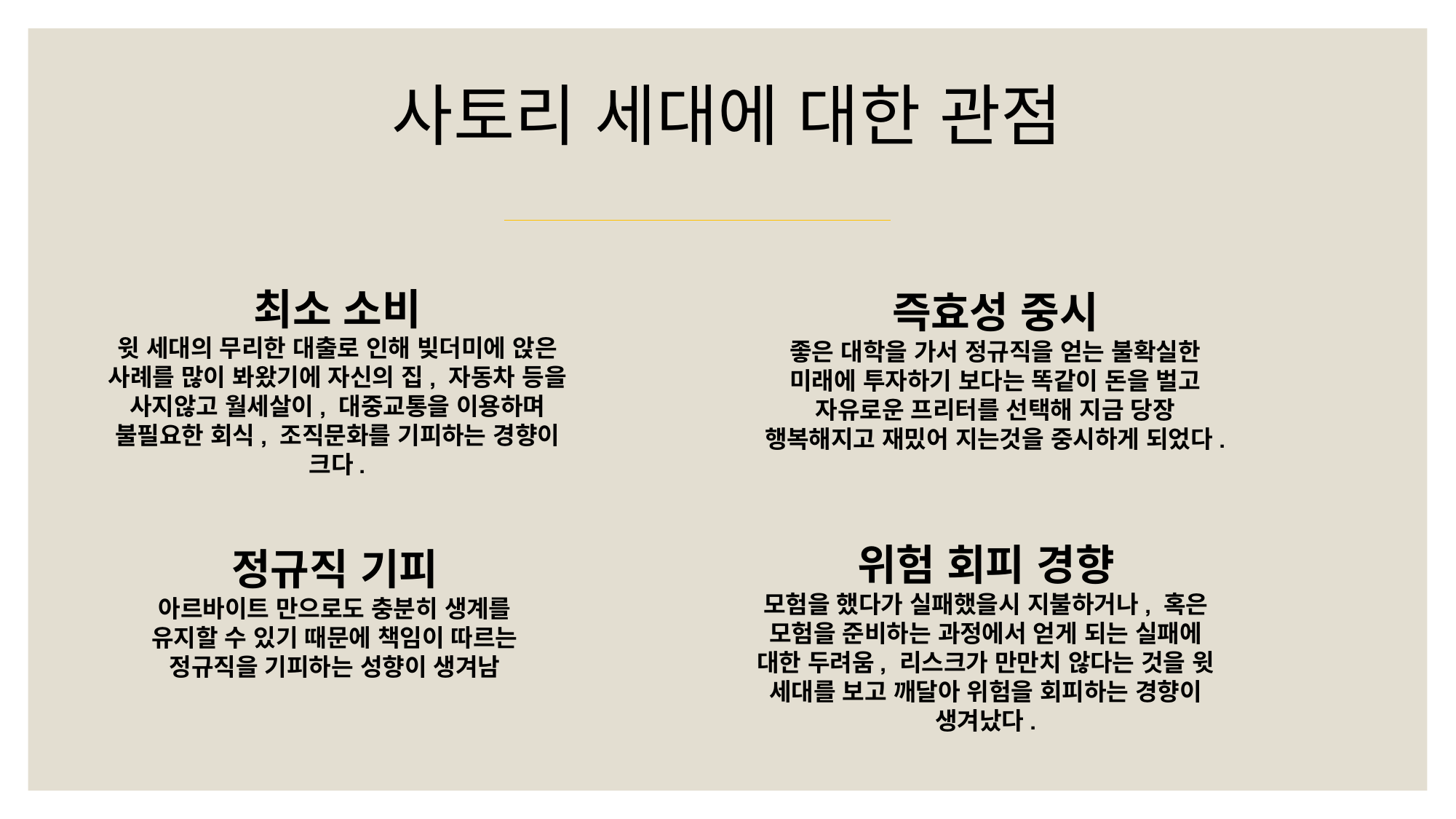

사토리 세대에 대한 관점
최소 소비
윗 세대의 무리한 대출로 인해 빚더미에 앉은 사례를 많이 봐왔기에 자신의 집, 자동차 등을 사지않고 월세살이, 대중교통을 이용하며 불필요한 회식, 조직문화를 기피하는 경향이 크다.

즉효성 중시
좋은 대학을 가서 정규직을 얻는 불확실한 미래에 투자하기 보다는 똑같이 돈을 벌고 자유로운 프리터를 선택해 지금 당장 행복해지고 재밌어 지는것을 중시하게 되었다.
위험 회피 경향
모험을 했다가 실패했을시 지불하거나, 혹은 모험을 준비하는 과정에서 얻게 되는 실패에 대한 두려움, 리스크가 만만치 않다는 것을 윗 세대를 보고 깨달아 위험을 회피하는 경향이 생겨났다.
정규직 기피
아르바이트 만으로도 충분히 생계를
유지할 수 있기 때문에 책임이 따르는
정규직을 기피하는 성향이 생겨남